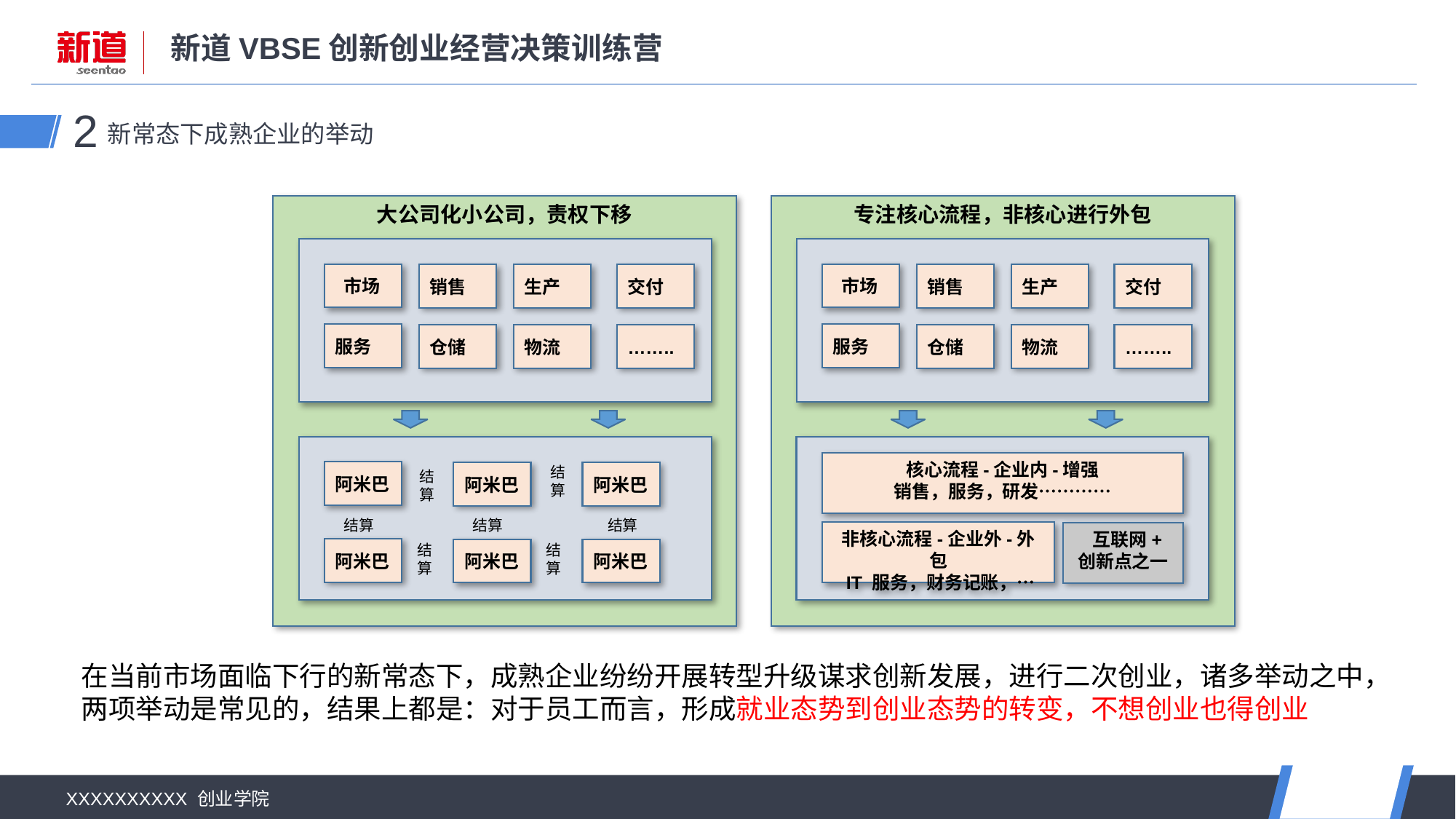

新常态下成熟企业的举动
2
大公司化小公司，责权下移

 市场
销售
生产
交付
服务
仓储
物流
……..

结算
阿米巴
结算
阿米巴
阿米巴
结算
结算
结算
结算
结算
阿米巴
阿米巴
阿米巴
专注核心流程，非核心进行外包

 市场
销售
生产
交付
服务
仓储
物流
……..

核心流程-企业内-增强
销售，服务，研发…………
非核心流程-企业外-外包
 IT 服务，财务记账，…
 互联网+ 创新点之一
在当前市场面临下行的新常态下，成熟企业纷纷开展转型升级谋求创新发展，进行二次创业，诸多举动之中，两项举动是常见的，结果上都是：对于员工而言，形成就业态势到创业态势的转变，不想创业也得创业

13